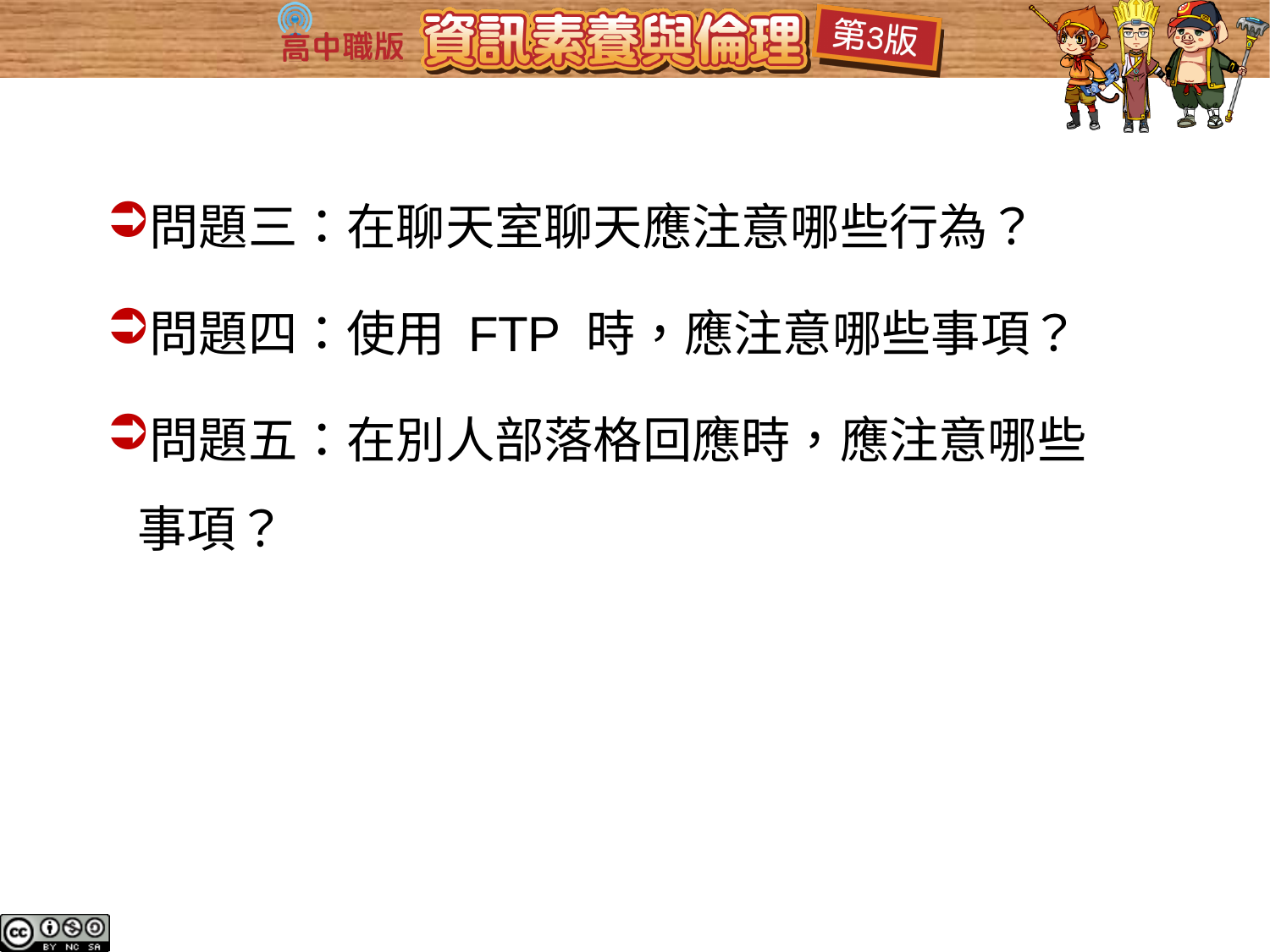

問題三：在聊天室聊天應注意哪些行為？
問題四：使用 FTP 時，應注意哪些事項？
問題五：在別人部落格回應時，應注意哪些事項？